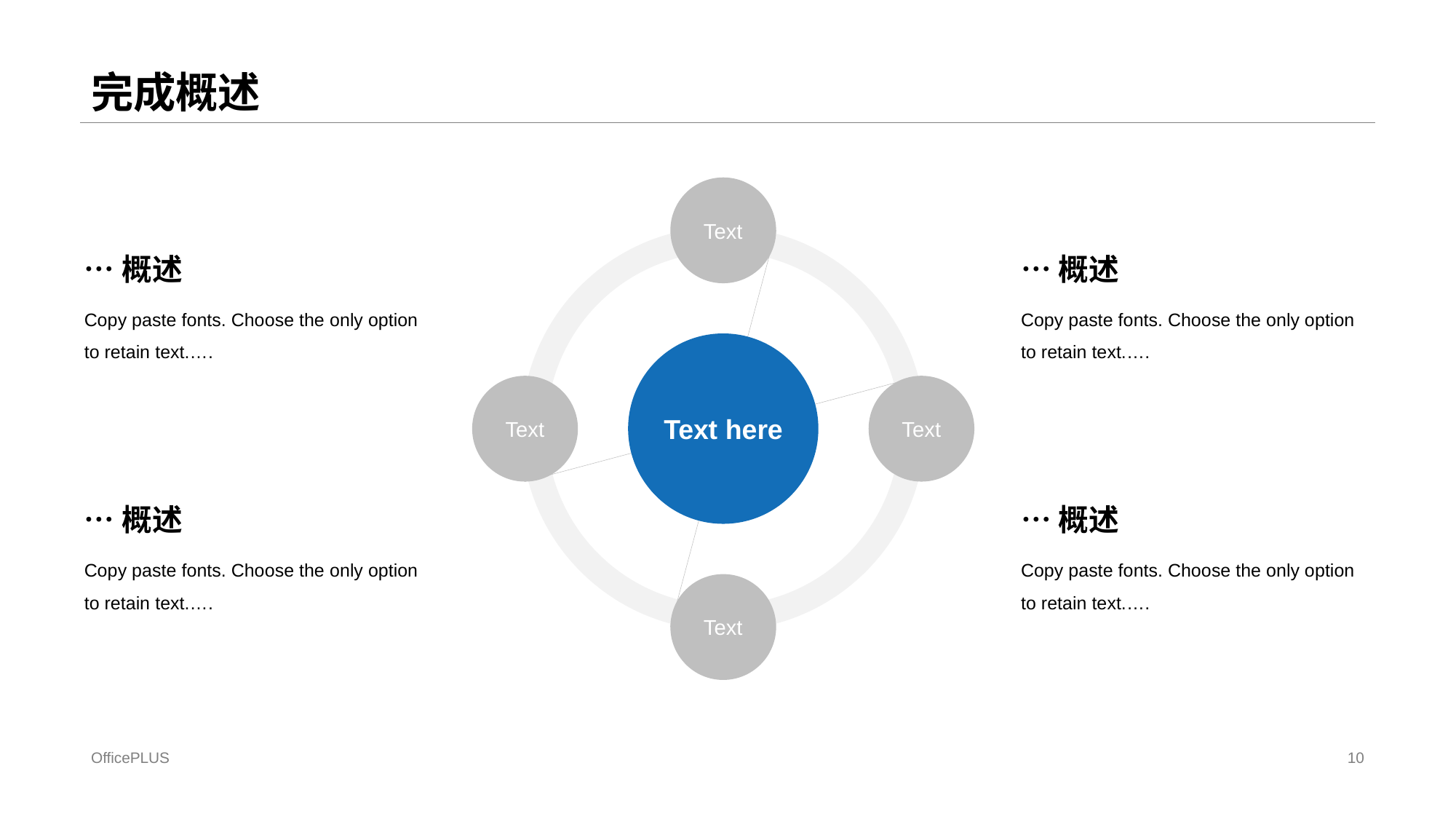

# 完成概述
Text
Text here
…概述
Copy paste fonts. Choose the only option to retain text.….
…概述
Copy paste fonts. Choose the only option to retain text.….
…概述
Copy paste fonts. Choose the only option to retain text.….
…概述
Copy paste fonts. Choose the only option to retain text.….
Text here
Text
Text
Text
OfficePLUS
10